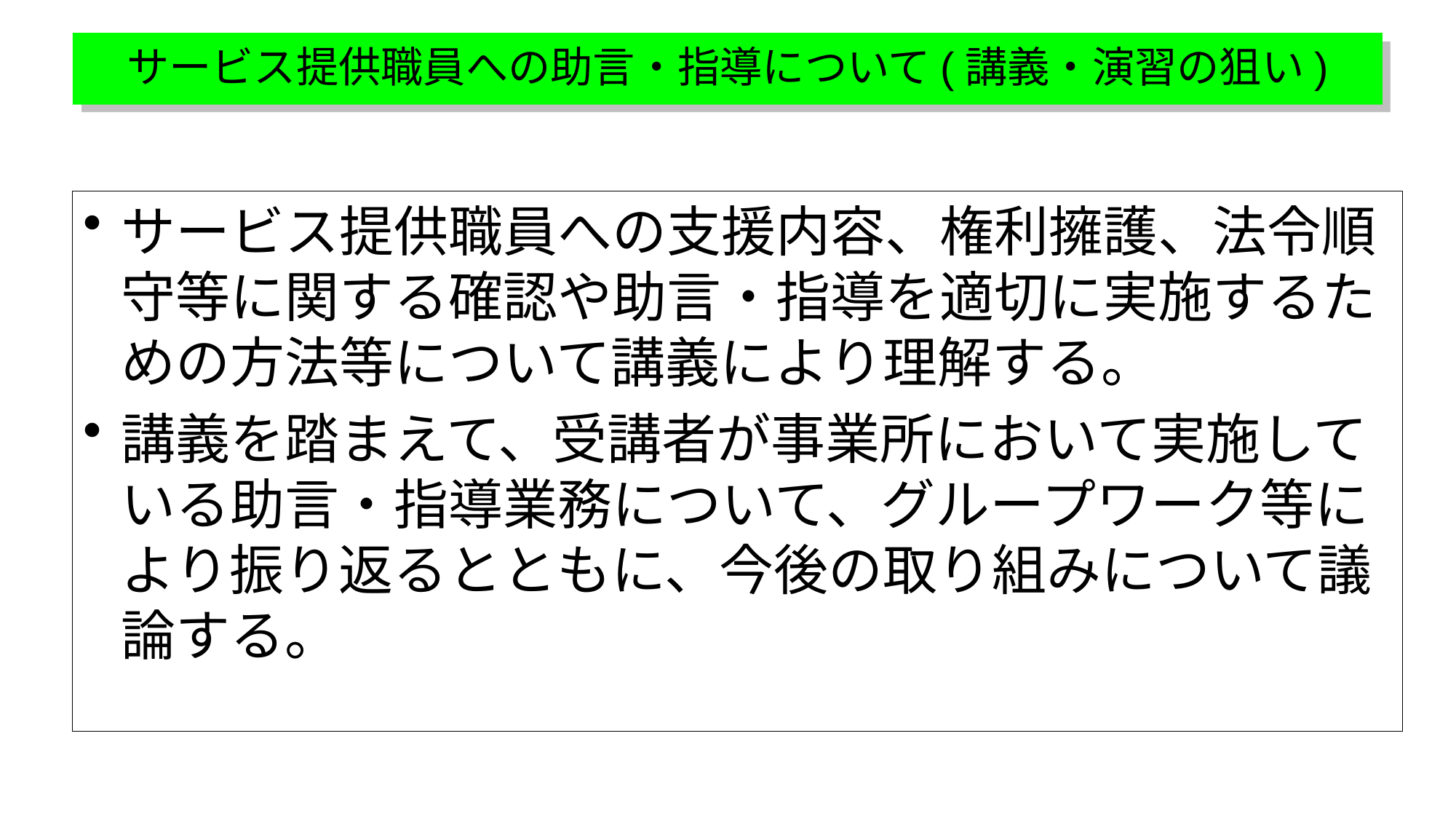

# サービス提供職員への助言・指導について(講義・演習の狙い)
サービス提供職員への支援内容、権利擁護、法令順守等に関する確認や助言・指導を適切に実施するための方法等について講義により理解する。
講義を踏まえて、受講者が事業所において実施している助言・指導業務について、グループワーク等により振り返るとともに、今後の取り組みについて議論する。